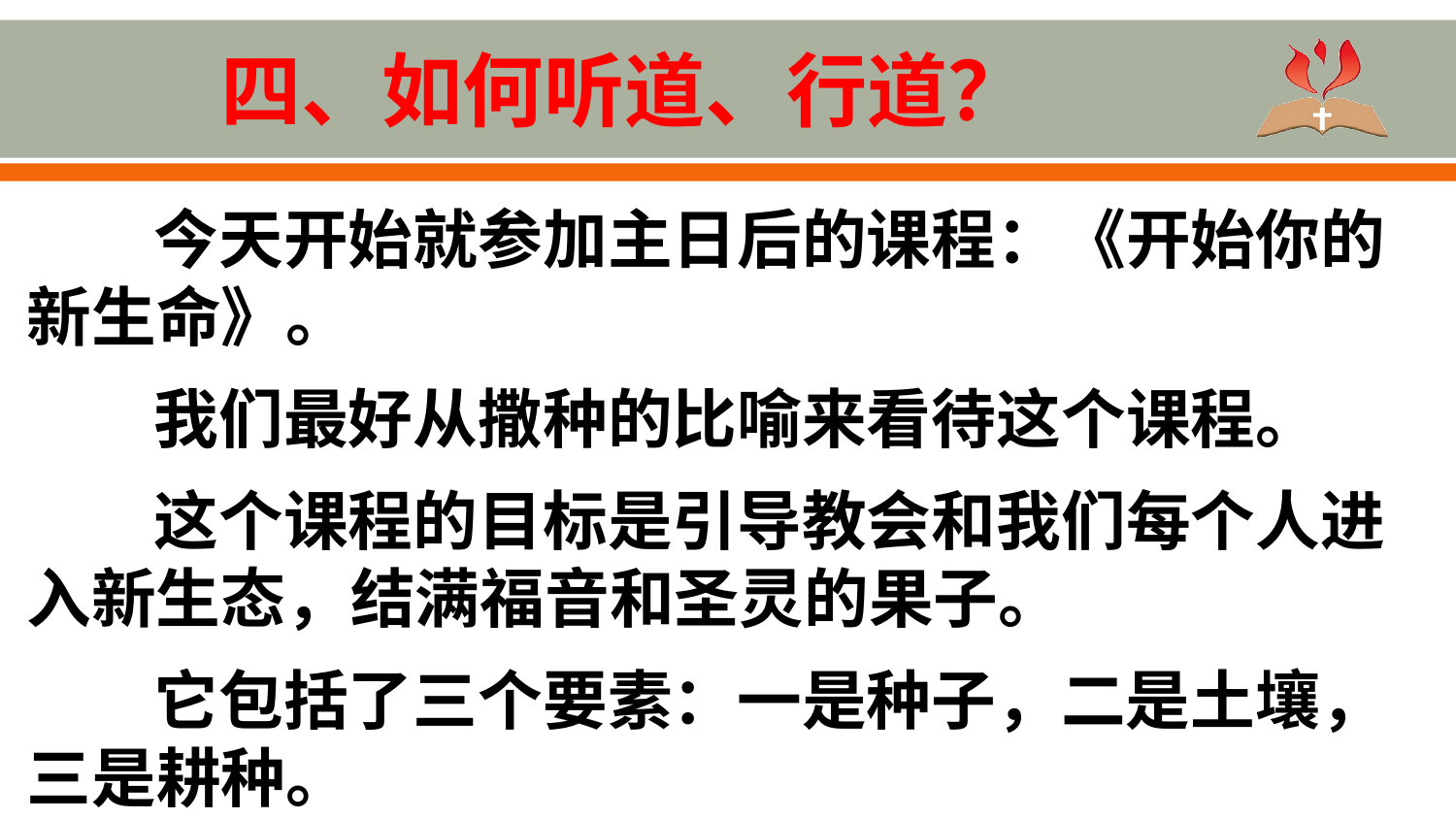

# 四、如何听道、行道？
今天开始就参加主日后的课程：《开始你的新生命》。
我们最好从撒种的比喻来看待这个课程。
这个课程的目标是引导教会和我们每个人进入新生态，结满福音和圣灵的果子。
它包括了三个要素：一是种子，二是土壤，三是耕种。

37